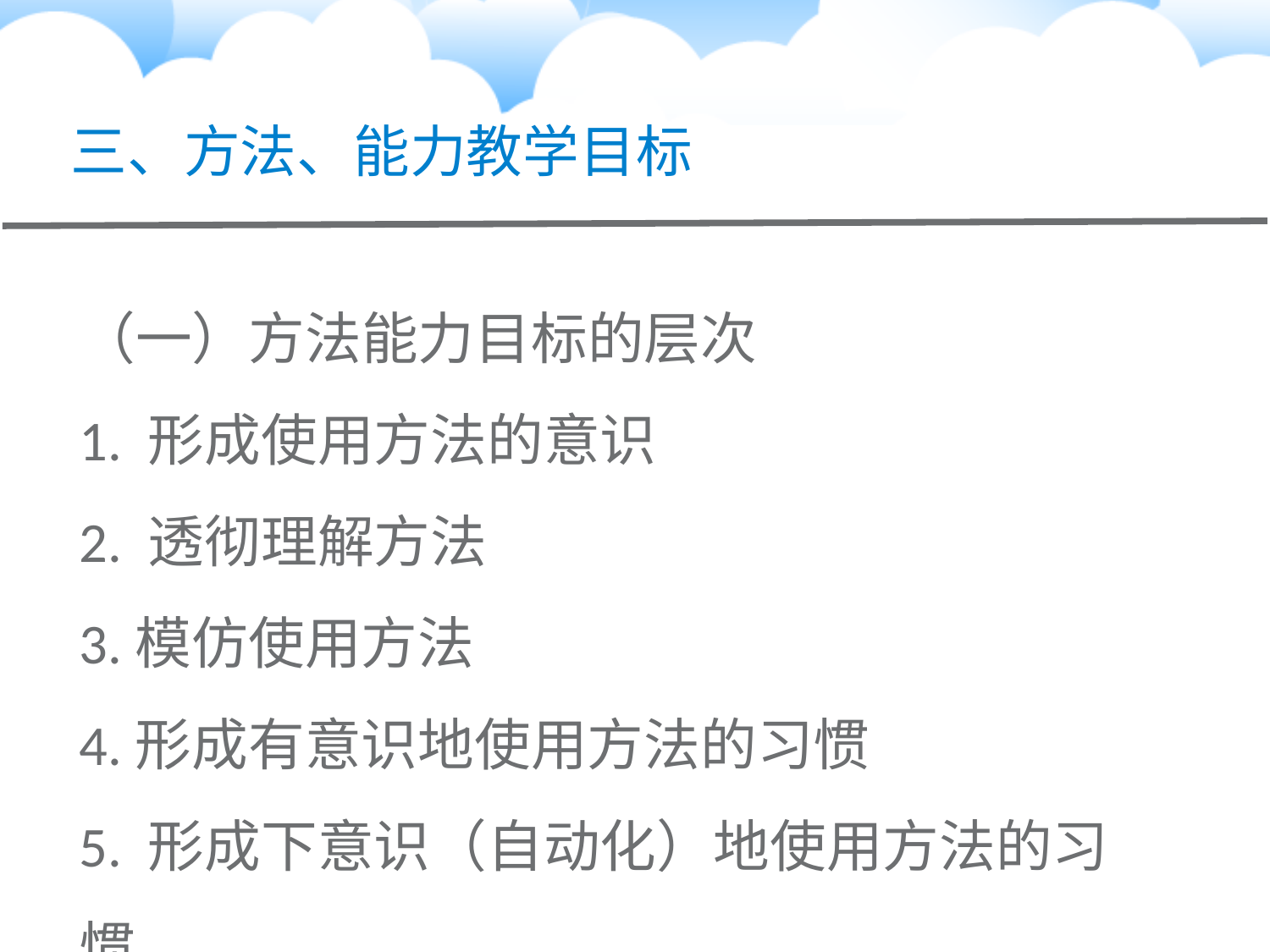

# 三、方法、能力教学目标
（一）方法能力目标的层次
1. 形成使用方法的意识
2. 透彻理解方法
3.模仿使用方法
4.形成有意识地使用方法的习惯
5. 形成下意识（自动化）地使用方法的习惯